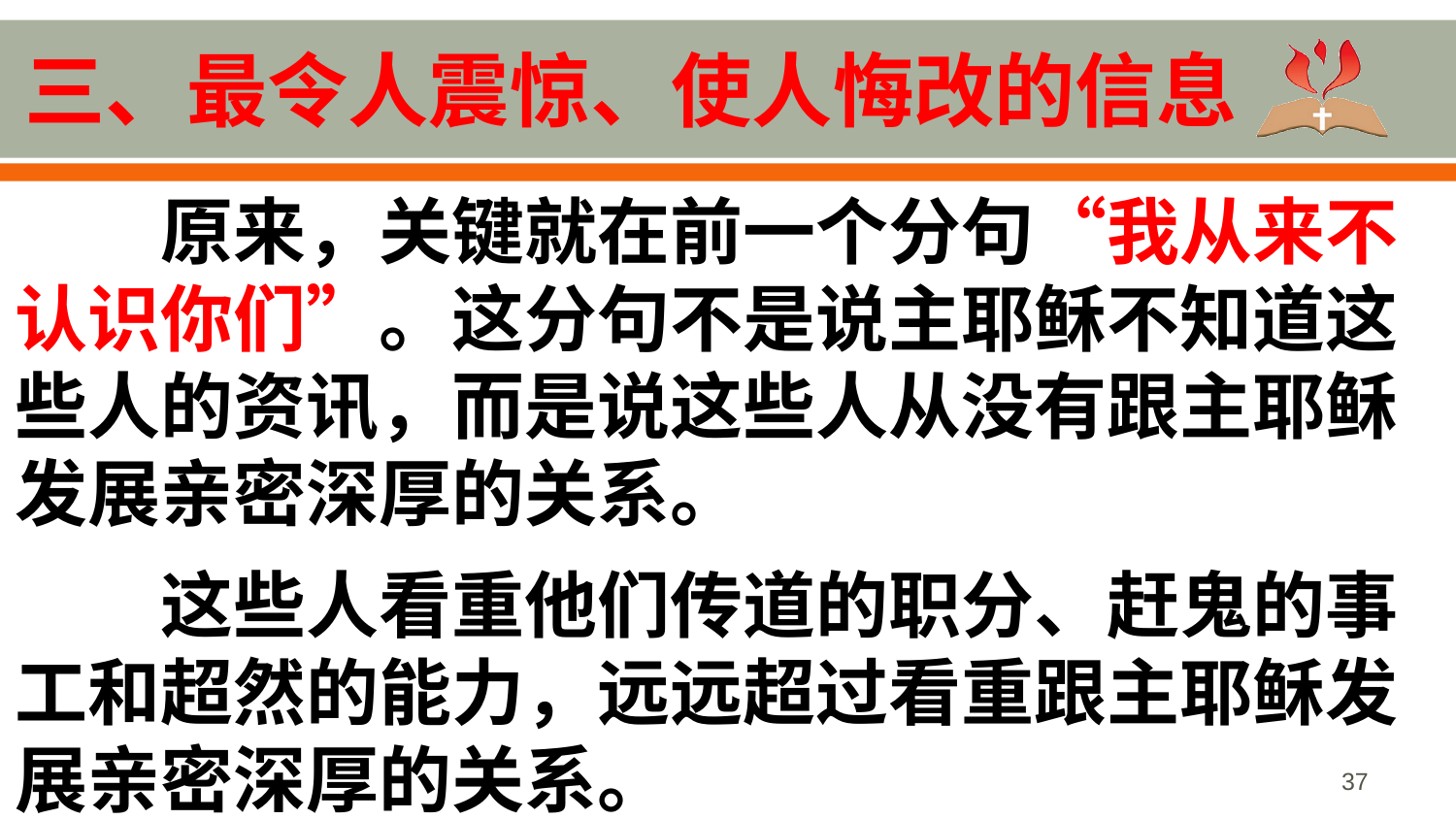

# 三、最令人震惊、使人悔改的信息
原来，关键就在前一个分句“我从来不认识你们”。这分句不是说主耶稣不知道这些人的资讯，而是说这些人从没有跟主耶稣发展亲密深厚的关系。
这些人看重他们传道的职分、赶鬼的事工和超然的能力，远远超过看重跟主耶稣发展亲密深厚的关系。

37